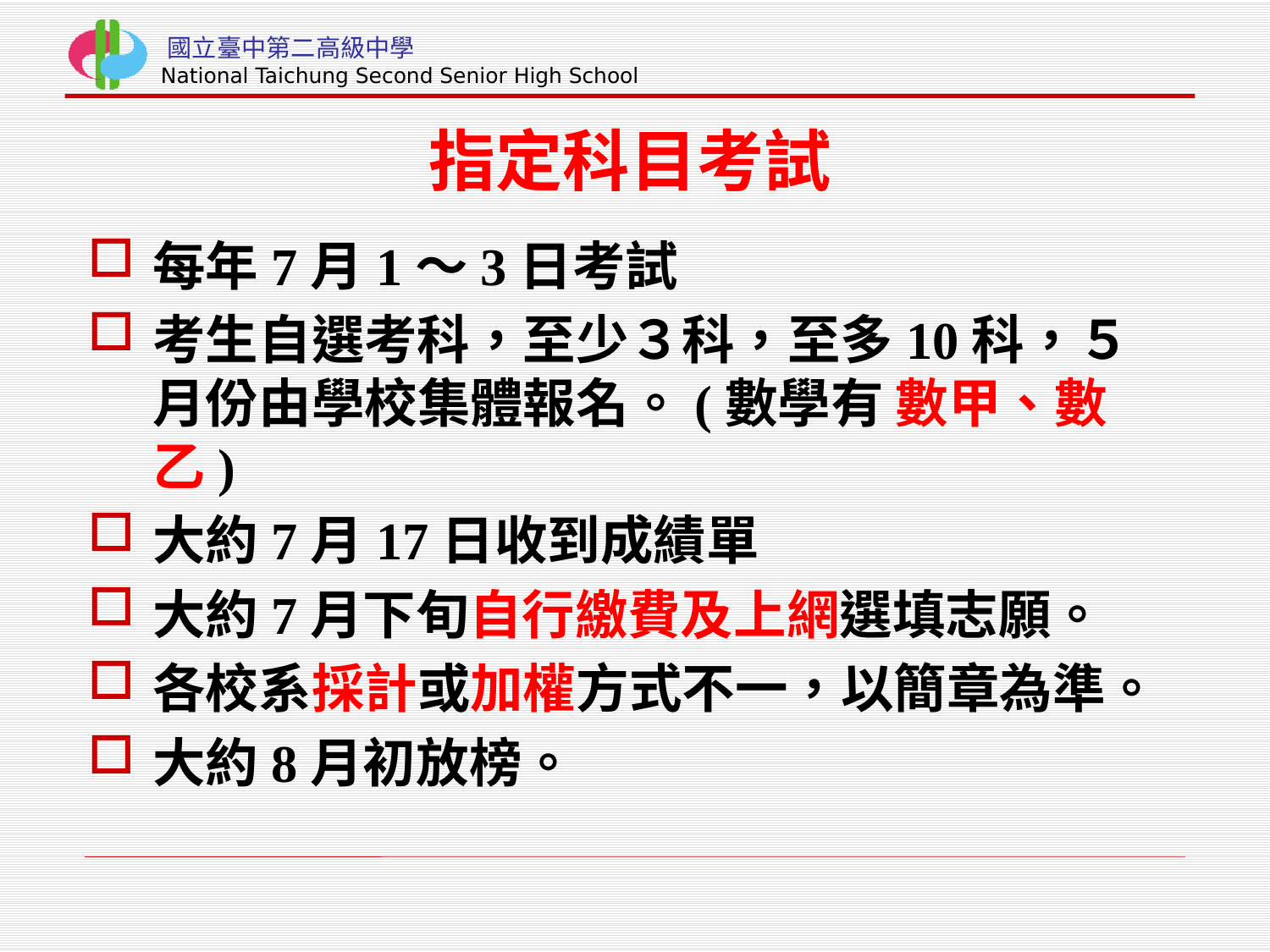

# 指定科目考試
每年7月1～3日考試
考生自選考科，至少３科，至多10科，５月份由學校集體報名。(數學有 數甲、數乙)
大約7月17日收到成績單
大約7月下旬自行繳費及上網選填志願。
各校系採計或加權方式不一，以簡章為準。
大約8月初放榜。